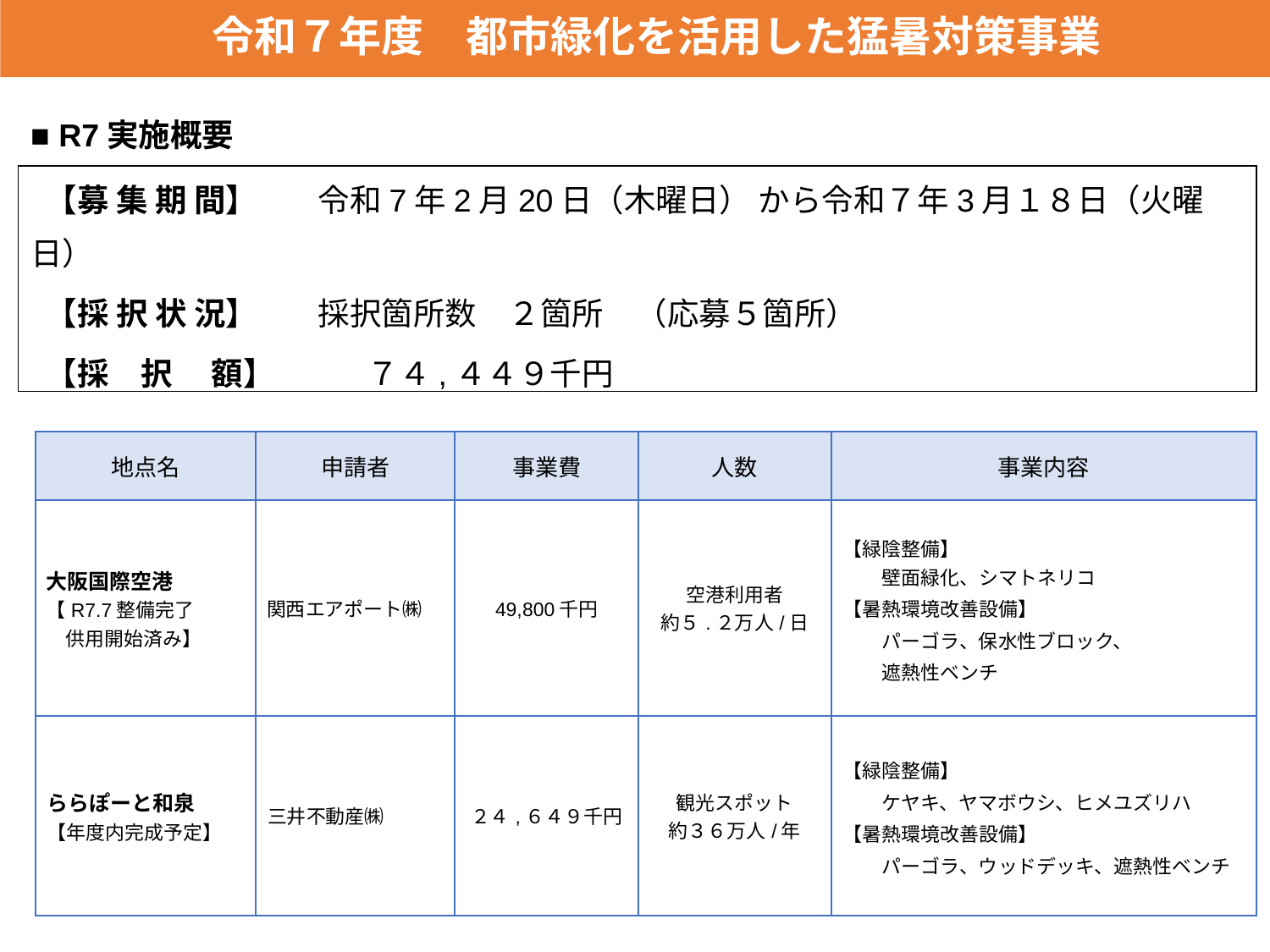

令和７年度　都市緑化を活用した猛暑対策事業
■ R7実施概要
 【募 集 期 間】　    令和7年2月20日（木曜日） から令和７年3月１８日（火曜日）
 【採 択 状 況】  　  採択箇所数　２箇所　（応募５箇所）
 【採　択　 額】   　 　７４,４４９千円
| 地点名 | 申請者 | 事業費 | 人数 | 事業内容 |
| --- | --- | --- | --- | --- |
| 大阪国際空港 【R7.7整備完了 　供用開始済み】 | 関西エアポート㈱ | 49,800千円 | 空港利用者 約５.２万人/日 | 【緑陰整備】 　　壁面緑化、シマトネリコ 【暑熱環境改善設備】 　　パーゴラ、保水性ブロック、 　　遮熱性ベンチ |
| ららぽーと和泉 【年度内完成予定】 | 三井不動産㈱ | ２４,６４９千円 | 観光スポット 約３６万人/年 | 【緑陰整備】 　　ケヤキ、ヤマボウシ、ヒメユズリハ 【暑熱環境改善設備】 　　パーゴラ、ウッドデッキ、遮熱性ベンチ |